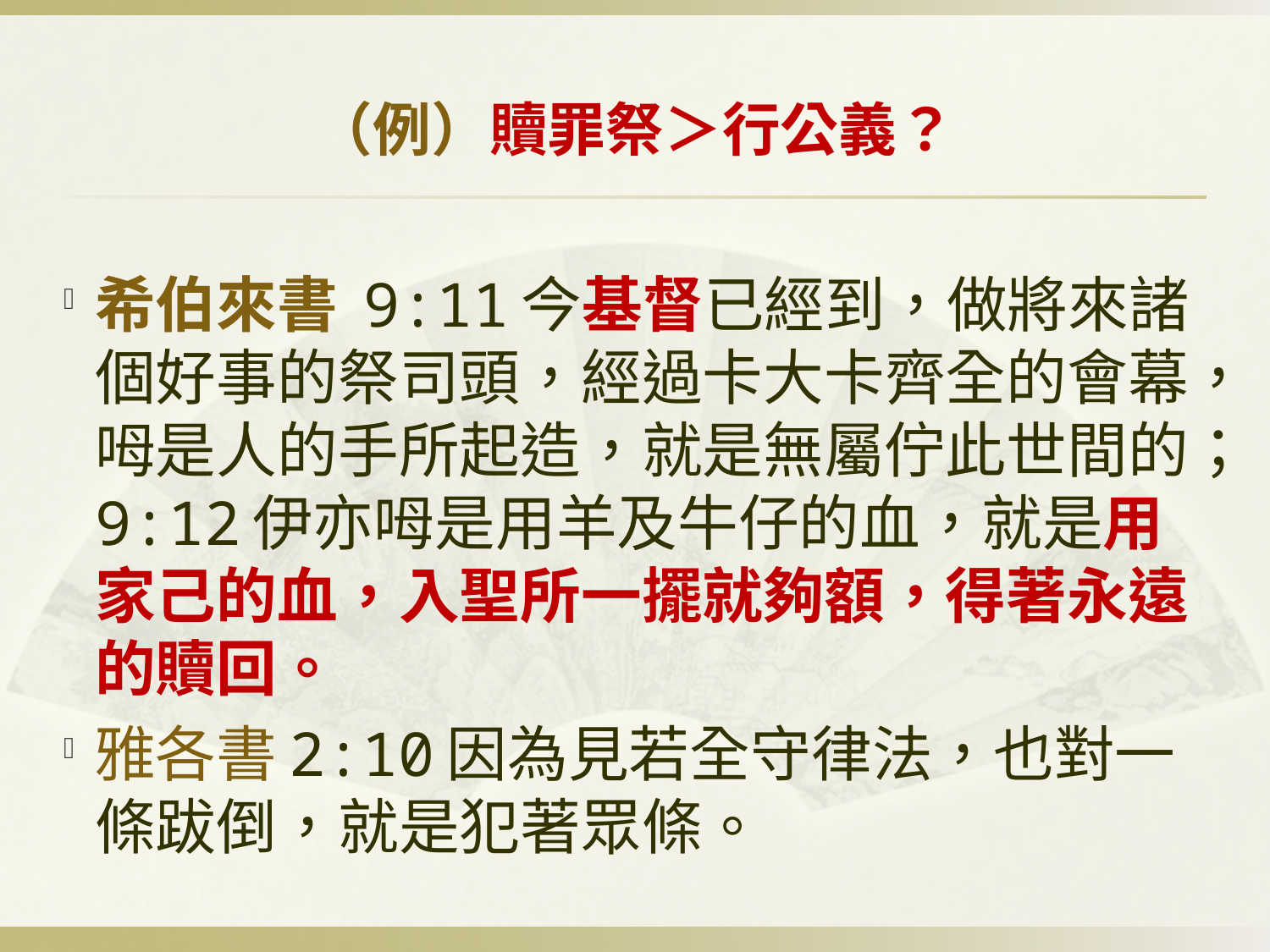

# （例）贖罪祭＞行公義？
希伯來書 9:11今基督已經到，做將來諸個好事的祭司頭，經過卡大卡齊全的會幕，呣是人的手所起造，就是無屬佇此世間的；9:12伊亦呣是用羊及牛仔的血，就是用家己的血，入聖所一擺就夠額，得著永遠的贖回。
雅各書2:10因為見若全守律法，也對一條跋倒，就是犯著眾條。